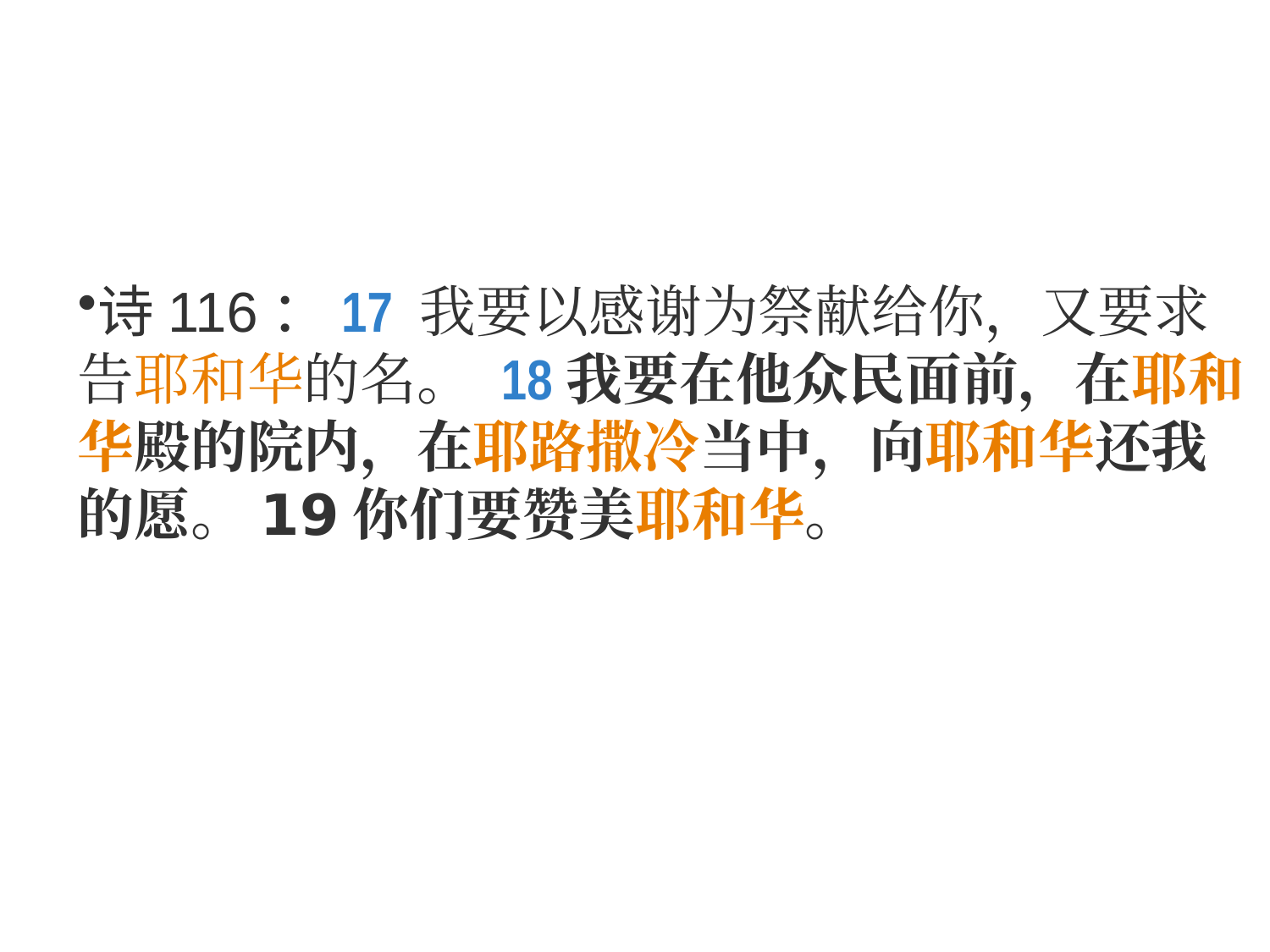

诗116：17 我要以感谢为祭献给你，又要求告耶和华的名。 18我要在他众民面前，在耶和华殿的院内，在耶路撒冷当中，向耶和华还我的愿。19你们要赞美耶和华。